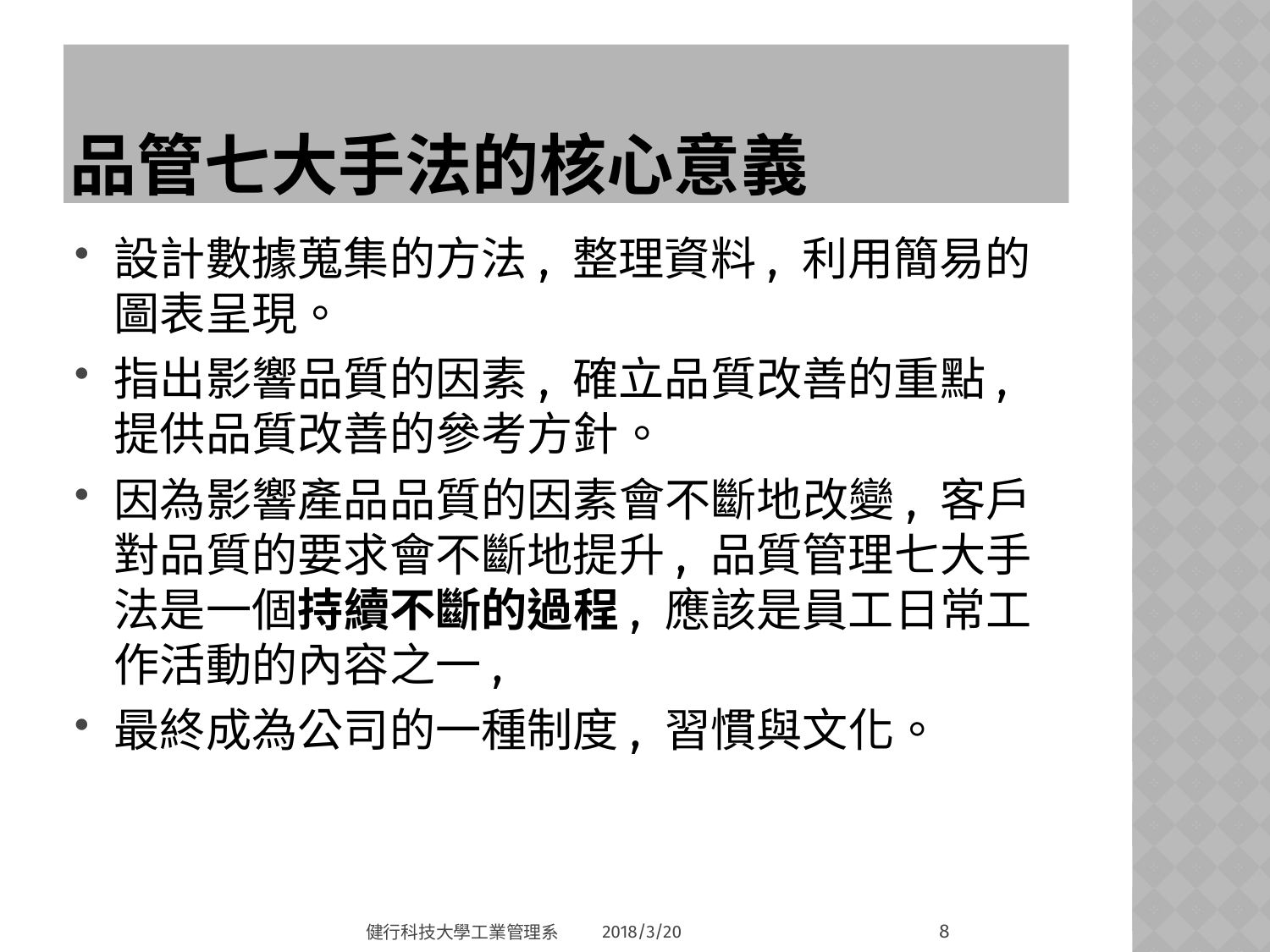

# 品管七大手法的核心意義
設計數據蒐集的方法, 整理資料, 利用簡易的圖表呈現。
指出影響品質的因素, 確立品質改善的重點, 提供品質改善的參考方針。
因為影響產品品質的因素會不斷地改變, 客戶對品質的要求會不斷地提升, 品質管理七大手法是一個持續不斷的過程, 應該是員工日常工作活動的內容之一,
最終成為公司的一種制度, 習慣與文化。
8
健行科技大學工業管理系
2018/3/20